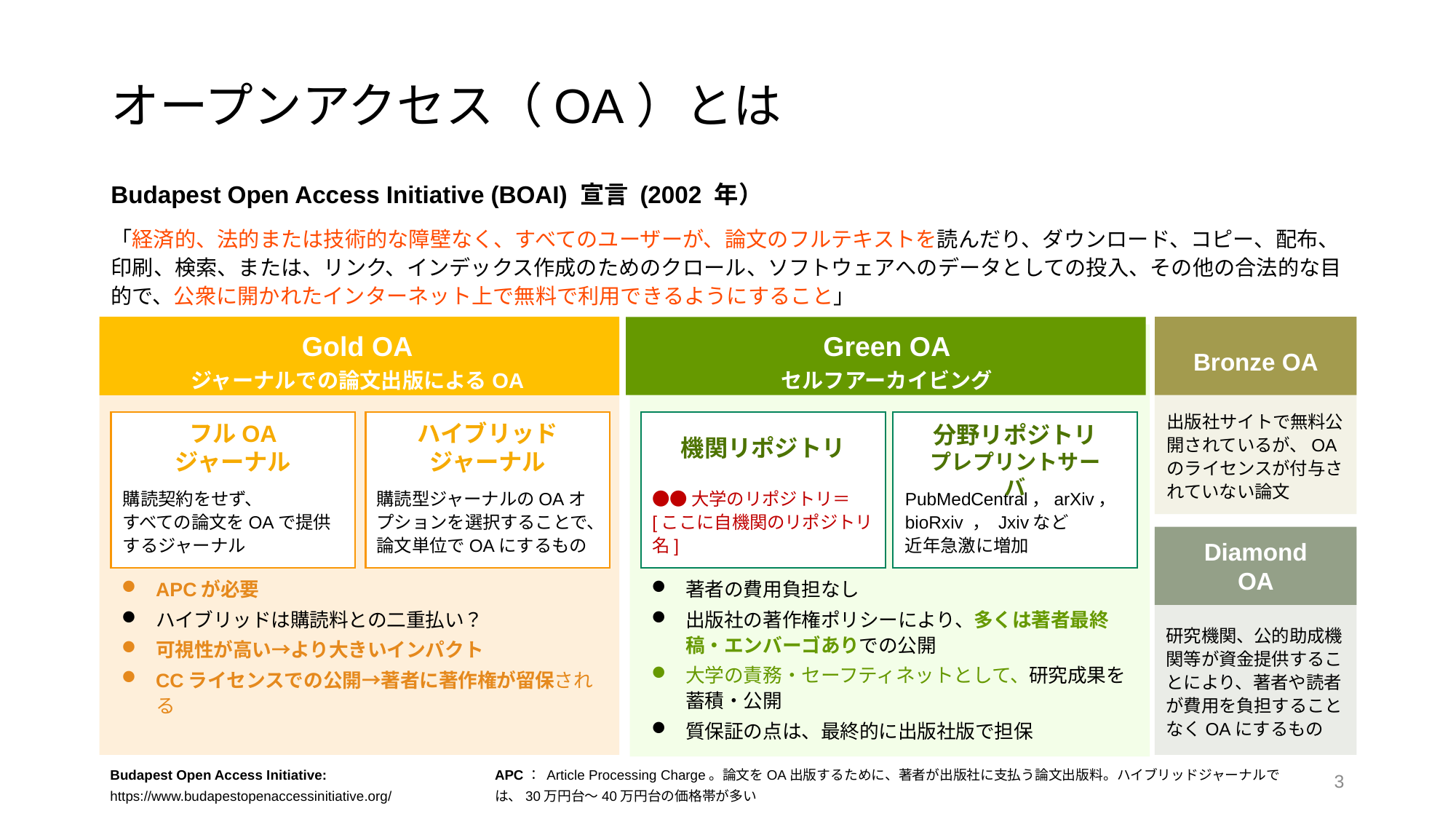

# オープンアクセス（OA）とは
Budapest Open Access Initiative (BOAI) 宣言 (2002 年）
「経済的、法的または技術的な障壁なく、すべてのユーザーが、論文のフルテキストを読んだり、ダウンロード、コピー、配布、印刷、検索、または、リンク、インデックス作成のためのクロール、ソフトウェアへのデータとしての投入、その他の合法的な目的で、公衆に開かれたインターネット上で無料で利用できるようにすること」

Gold OA
ジャーナルでの論文出版によるOA
Green OA
セルフアーカイビング

Bronze OA
出版社サイトで無料公開されているが、OAのライセンスが付与されていない論文

フルOA
ジャーナル
ハイブリッド
ジャーナル
分野リポジトリ
プレプリントサーバ
機関リポジトリ
購読契約をせず、
すべての論文をOAで提供するジャーナル
購読型ジャーナルのOAオプションを選択することで、論文単位でOAにするもの
●●大学のリポジトリ＝
[ここに自機関のリポジトリ名]

PubMedCentral，arXiv，bioRxiv ， Jxivなど
近年急激に増加

Diamond
OA

APCが必要
ハイブリッドは購読料との二重払い？
可視性が高い→より大きいインパクト
CCライセンスでの公開→著者に著作権が留保される
著者の費用負担なし
出版社の著作権ポリシーにより、多くは著者最終稿・エンバーゴありでの公開
大学の責務・セーフティネットとして、研究成果を蓄積・公開
質保証の点は、最終的に出版社版で担保
研究機関、公的助成機関等が資金提供することにより、著者や読者が費用を負担することなくOAにするもの
Budapest Open Access Initiative:
https://www.budapestopenaccessinitiative.org/
APC： Article Processing Charge。論文をOA出版するために、著者が出版社に支払う論文出版料。ハイブリッドジャーナルでは、30万円台～40万円台の価格帯が多い
3